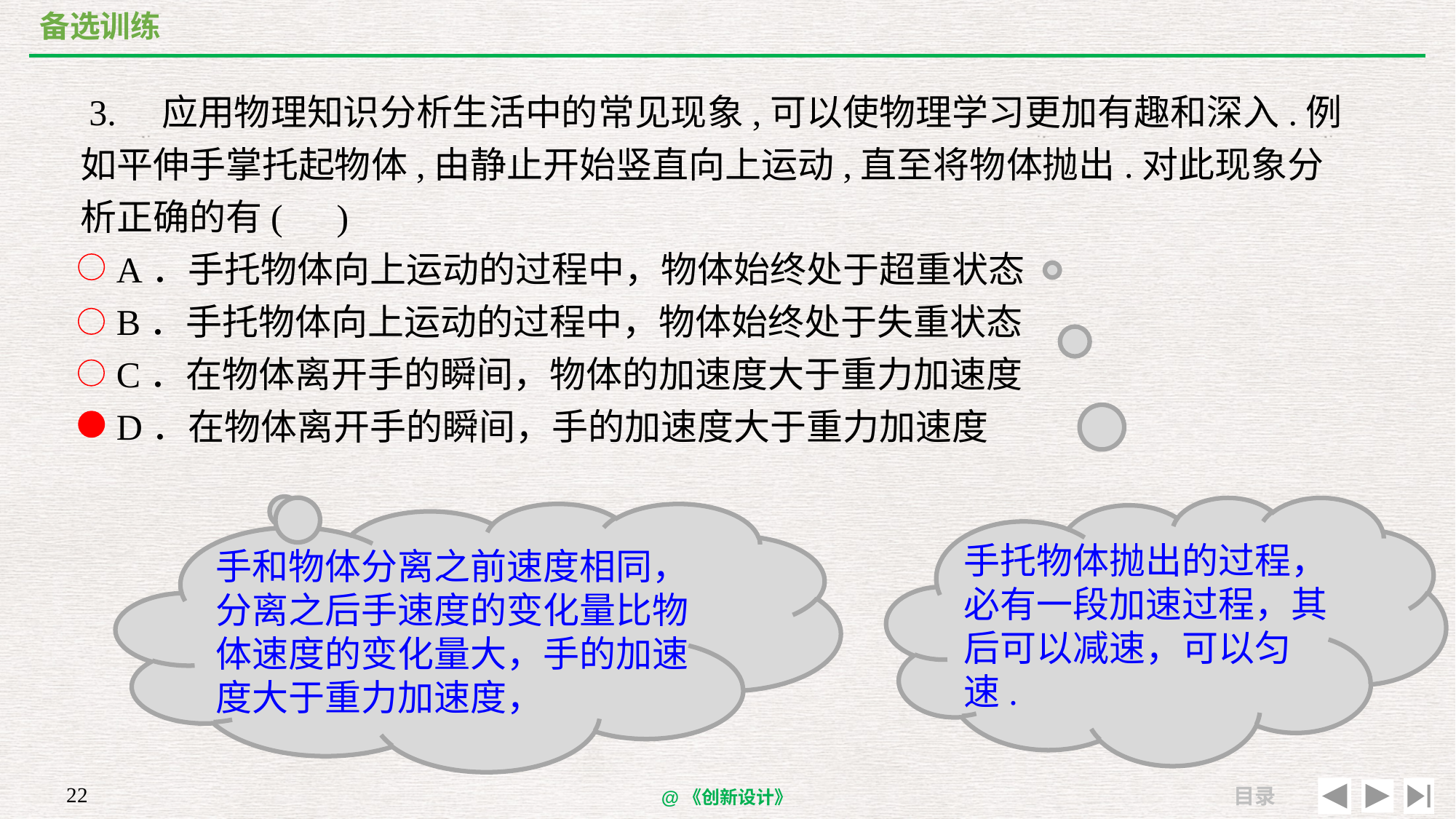

备选训练
 3.    应用物理知识分析生活中的常见现象,可以使物理学习更加有趣和深入.例如平伸手掌托起物体,由静止开始竖直向上运动,直至将物体抛出.对此现象分析正确的有(　)
    A．手托物体向上运动的过程中，物体始终处于超重状态
    B．手托物体向上运动的过程中，物体始终处于失重状态
    C．在物体离开手的瞬间，物体的加速度大于重力加速度
    D．在物体离开手的瞬间，手的加速度大于重力加速度

手托物体抛出的过程，必有一段加速过程，其后可以减速，可以匀速.
手和物体分离之前速度相同，分离之后手速度的变化量比物体速度的变化量大，手的加速度大于重力加速度，